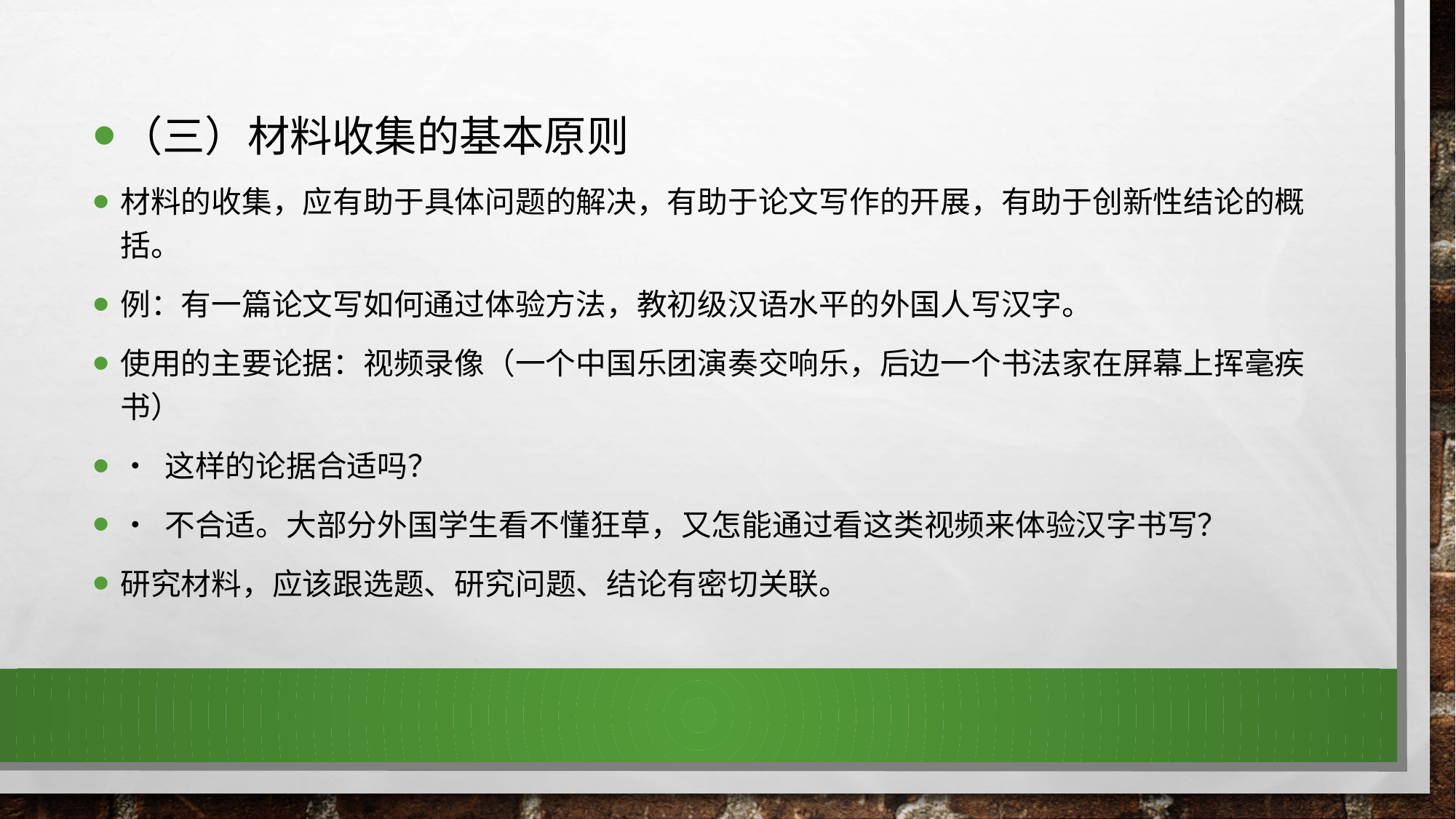

（三）材料收集的基本原则
材料的收集，应有助于具体问题的解决，有助于论文写作的开展，有助于创新性结论的概括。
例：有一篇论文写如何通过体验方法，教初级汉语水平的外国人写汉字。
使用的主要论据：视频录像（一个中国乐团演奏交响乐，后边一个书法家在屏幕上挥毫疾书）
• 这样的论据合适吗？
• 不合适。大部分外国学生看不懂狂草，又怎能通过看这类视频来体验汉字书写？
研究材料，应该跟选题、研究问题、结论有密切关联。